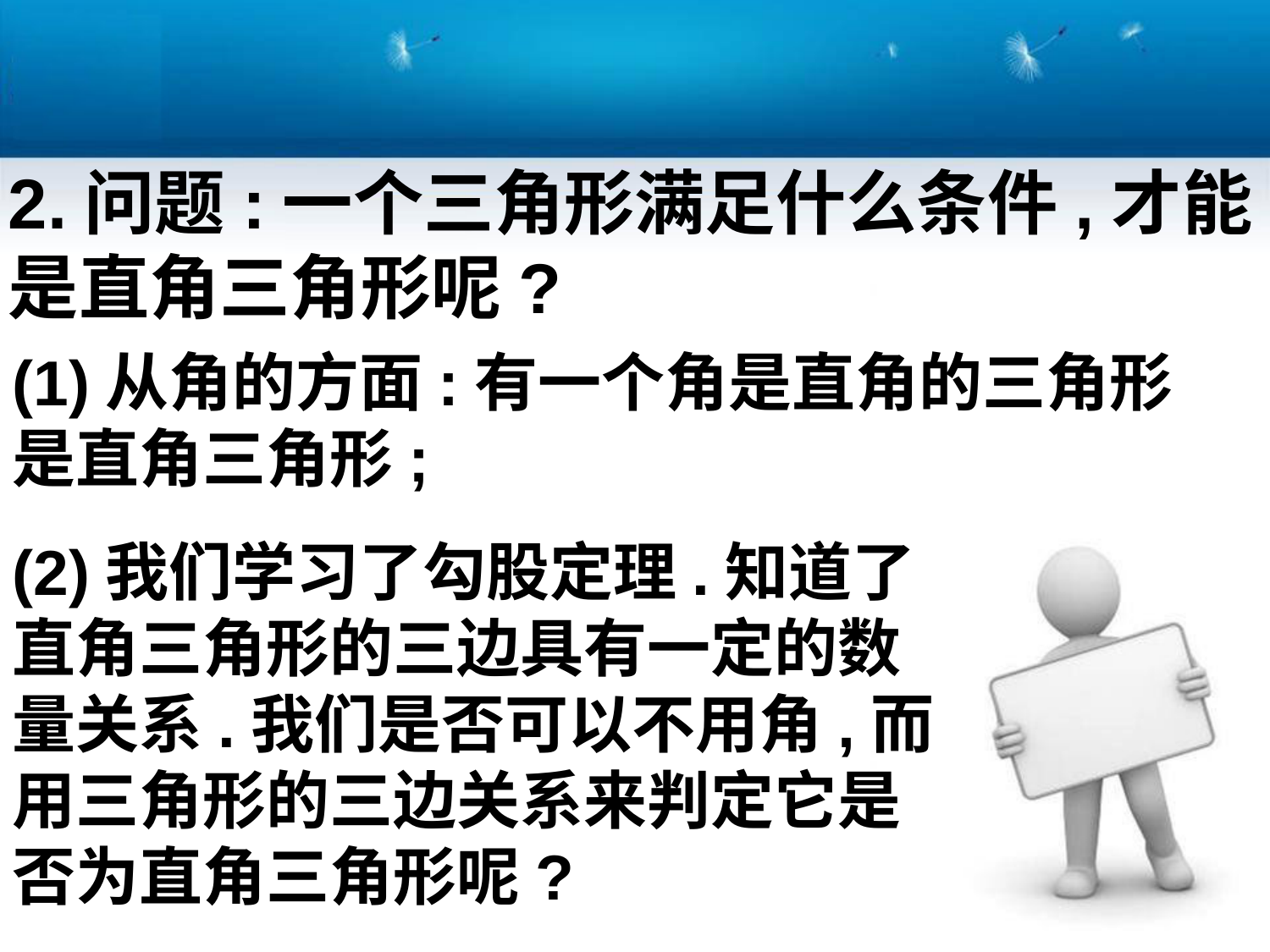

2.问题:一个三角形满足什么条件,才能是直角三角形呢?
(1)从角的方面:有一个角是直角的三角形是直角三角形;
(2)我们学习了勾股定理.知道了直角三角形的三边具有一定的数量关系.我们是否可以不用角,而用三角形的三边关系来判定它是否为直角三角形呢?